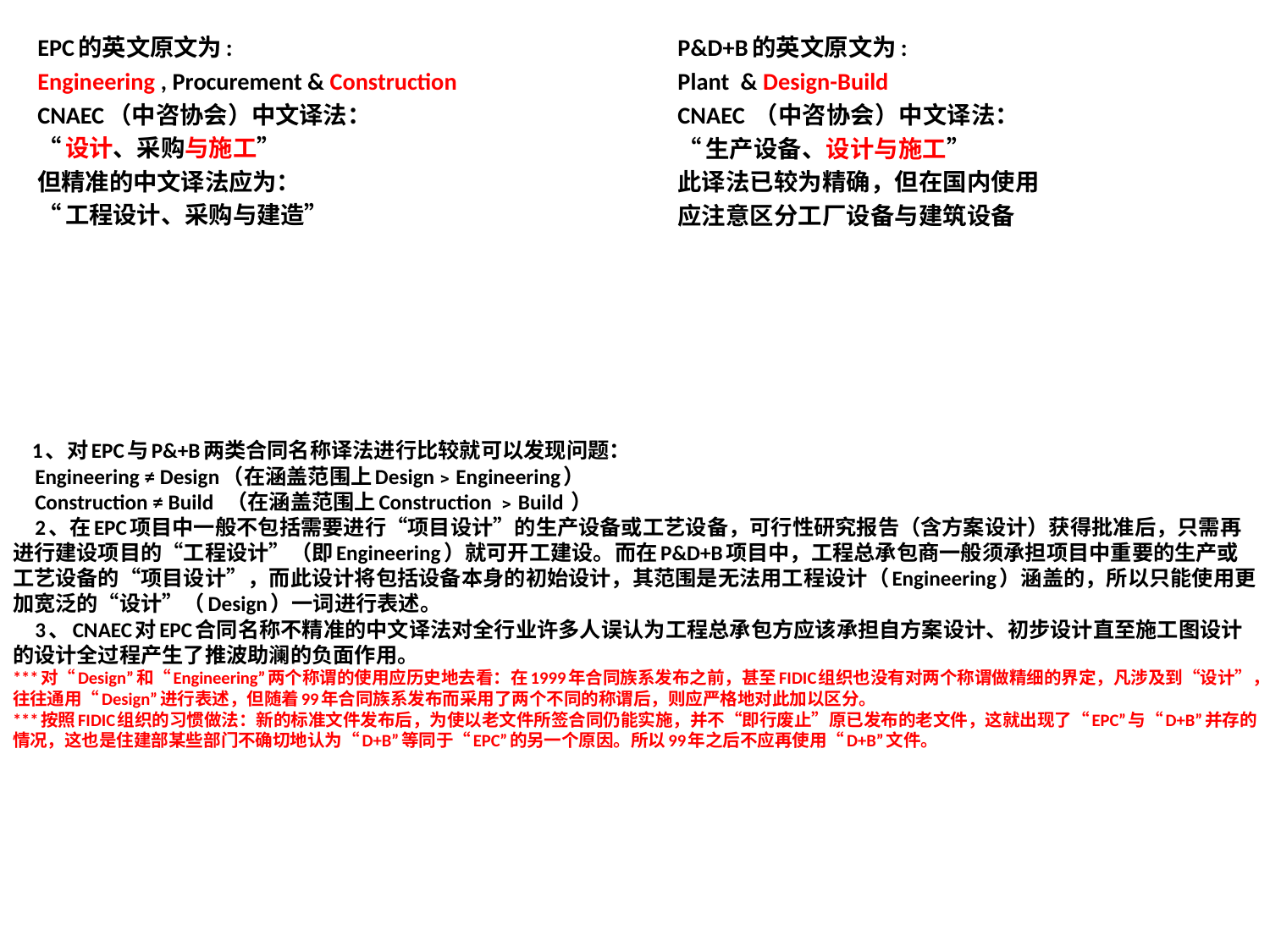

EPC的英文原文为:
Engineering , Procurement & Construction
CNAEC（中咨协会）中文译法：
“设计、采购与施工”
但精准的中文译法应为：
“工程设计、采购与建造”
P&D+B的英文原文为:
Plant  & Design-Build
CNAEC （中咨协会）中文译法：
“生产设备、设计与施工”
此译法已较为精确，但在国内使用
应注意区分工厂设备与建筑设备

# 1、对EPC与P&+B两类合同名称译法进行比较就可以发现问题： Engineering ≠ Design（在涵盖范围上Design﹥Engineering） Construction ≠ Build  （在涵盖范围上Construction ﹥Build ） 2、在EPC项目中一般不包括需要进行“项目设计”的生产设备或工艺设备，可行性研究报告（含方案设计）获得批准后，只需再进行建设项目的“工程设计”（即Engineering）就可开工建设。而在P&D+B项目中，工程总承包商一般须承担项目中重要的生产或工艺设备的“项目设计”，而此设计将包括设备本身的初始设计，其范围是无法用工程设计（Engineering）涵盖的，所以只能使用更加宽泛的“设计”（Design）一词进行表述。 3、CNAEC对EPC合同名称不精准的中文译法对全行业许多人误认为工程总承包方应该承担自方案设计、初步设计直至施工图设计的设计全过程产生了推波助澜的负面作用。 ***对“Design”和“Engineering”两个称谓的使用应历史地去看：在1999年合同族系发布之前，甚至FIDIC组织也没有对两个称谓做精细的界定，凡涉及到“设计”，往往通用“Design”进行表述，但随着99年合同族系发布而采用了两个不同的称谓后，则应严格地对此加以区分。 ***按照FIDIC组织的习惯做法：新的标准文件发布后，为使以老文件所签合同仍能实施，并不“即行废止”原已发布的老文件，这就出现了“EPC”与“D+B”并存的情况，这也是住建部某些部门不确切地认为“D+B”等同于“EPC”的另一个原因。所以99年之后不应再使用“D+B”文件。